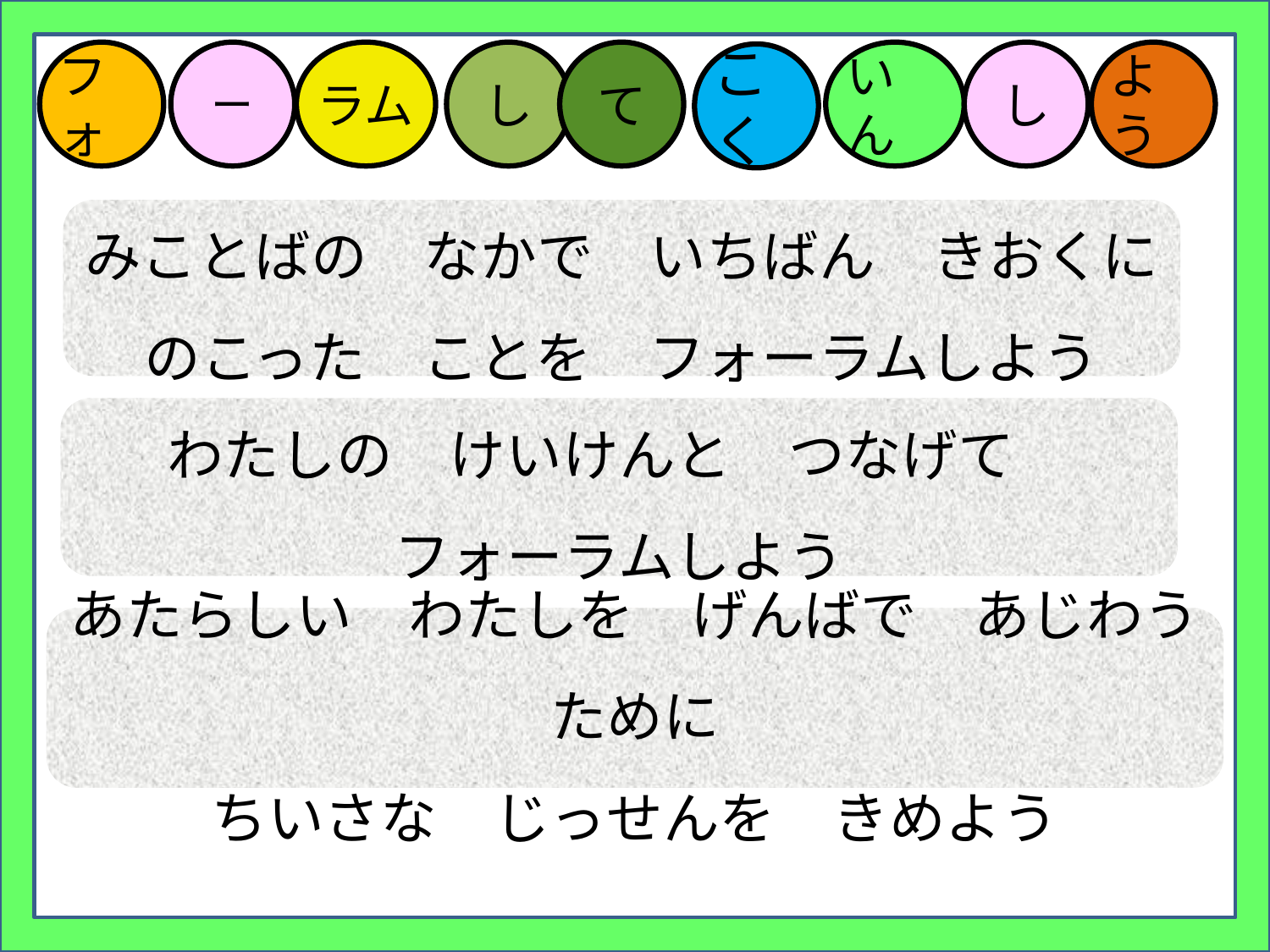

フォ
ー
ラム
し
て
いん
し
よう
こく
みことばの　なかで　いちばん　きおくに
のこった　ことを　フォーラムしよう
わたしの　けいけんと　つなげて
フォーラムしよう
あたらしい　わたしを　げんばで　あじわうために
ちいさな　じっせんを　きめよう